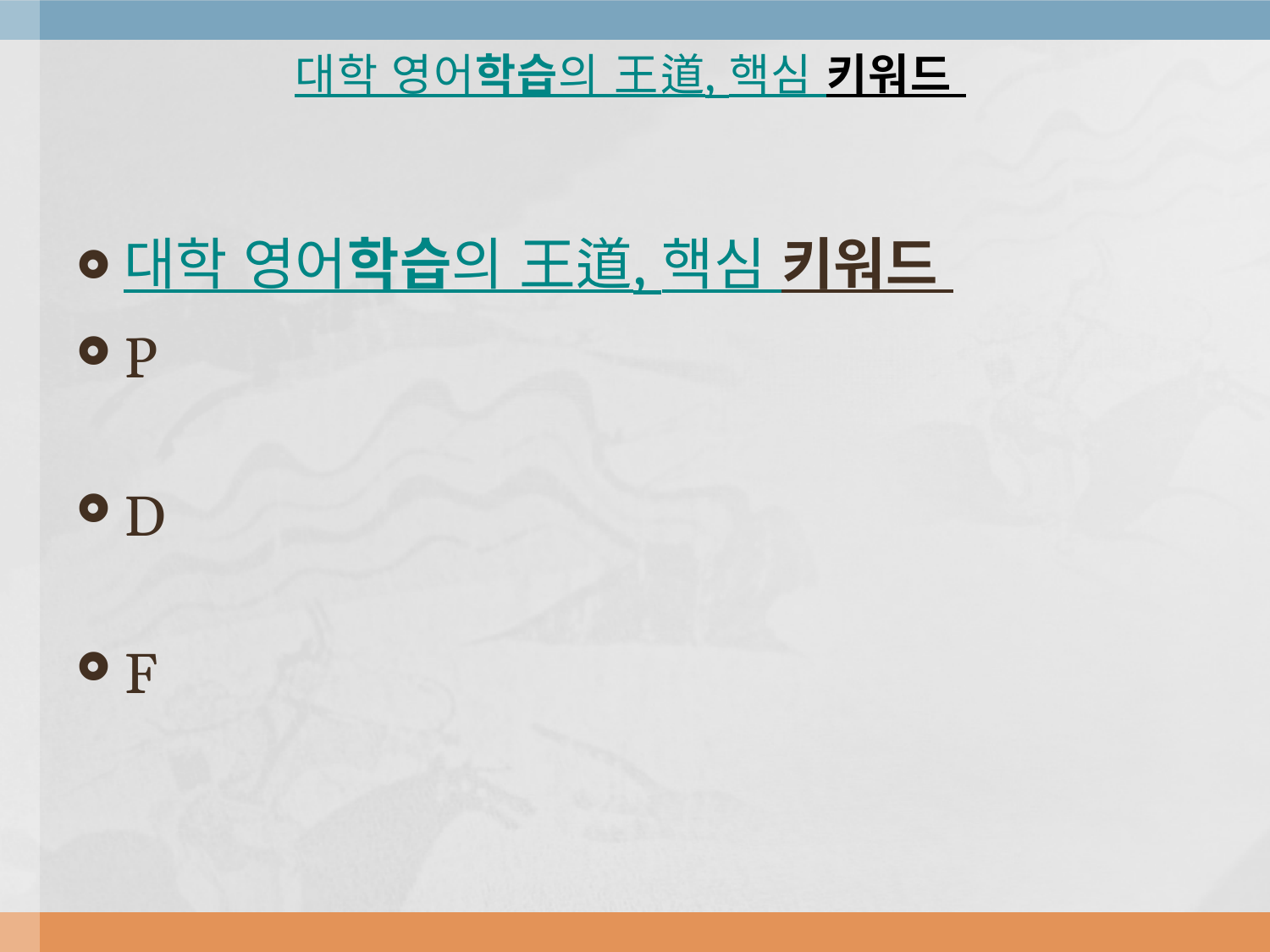

# 대학 영어학습의 王道, 핵심 키워드
대학 영어학습의 王道, 핵심 키워드
P

D

F